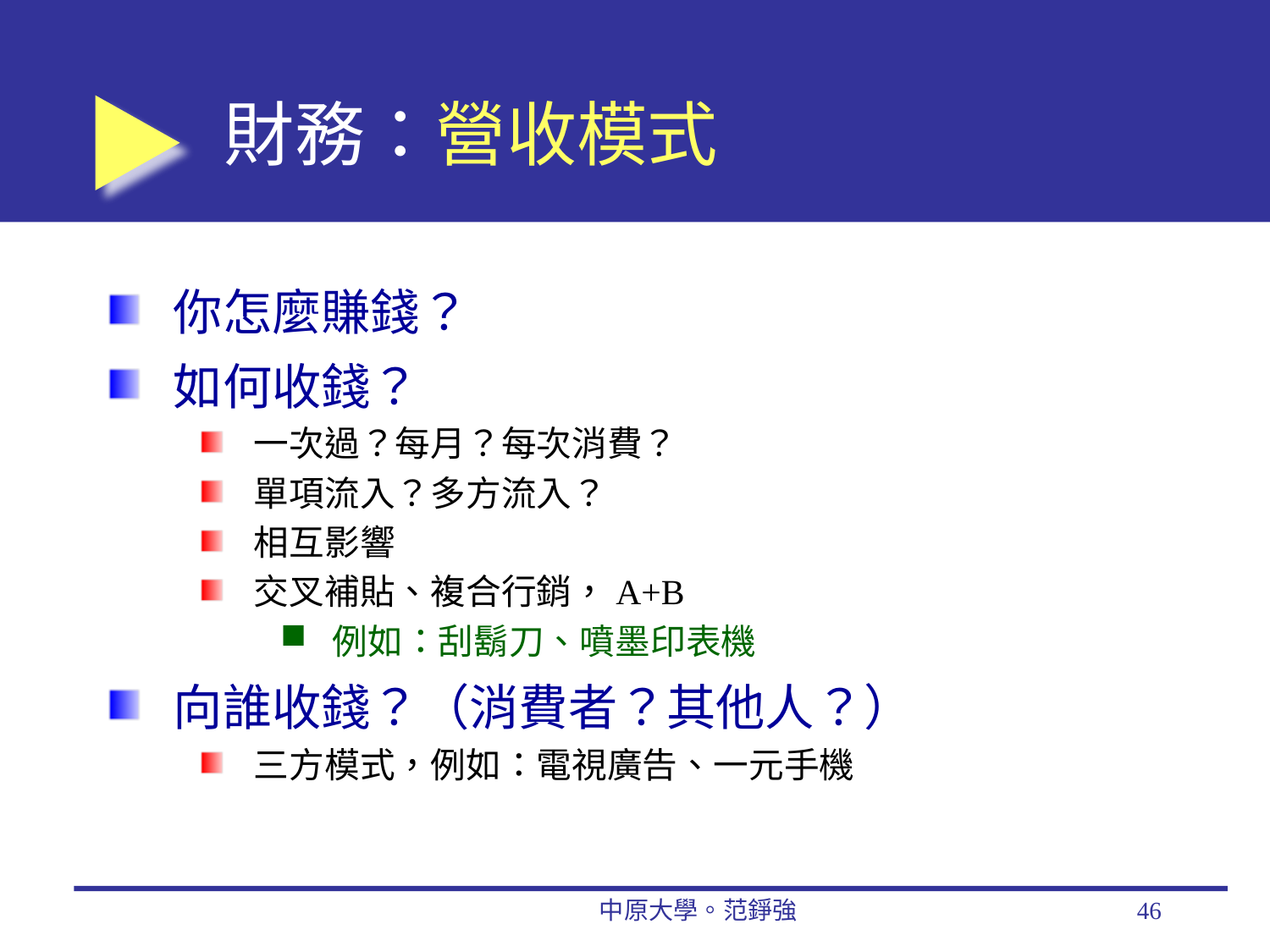

# 財務：營收模式
你怎麼賺錢？
如何收錢？
一次過？每月？每次消費？
單項流入？多方流入？
相互影響
交叉補貼、複合行銷，A+B
例如：刮鬍刀、噴墨印表機
向誰收錢？（消費者？其他人？）
三方模式，例如：電視廣告、一元手機

中原大學。范錚強
46